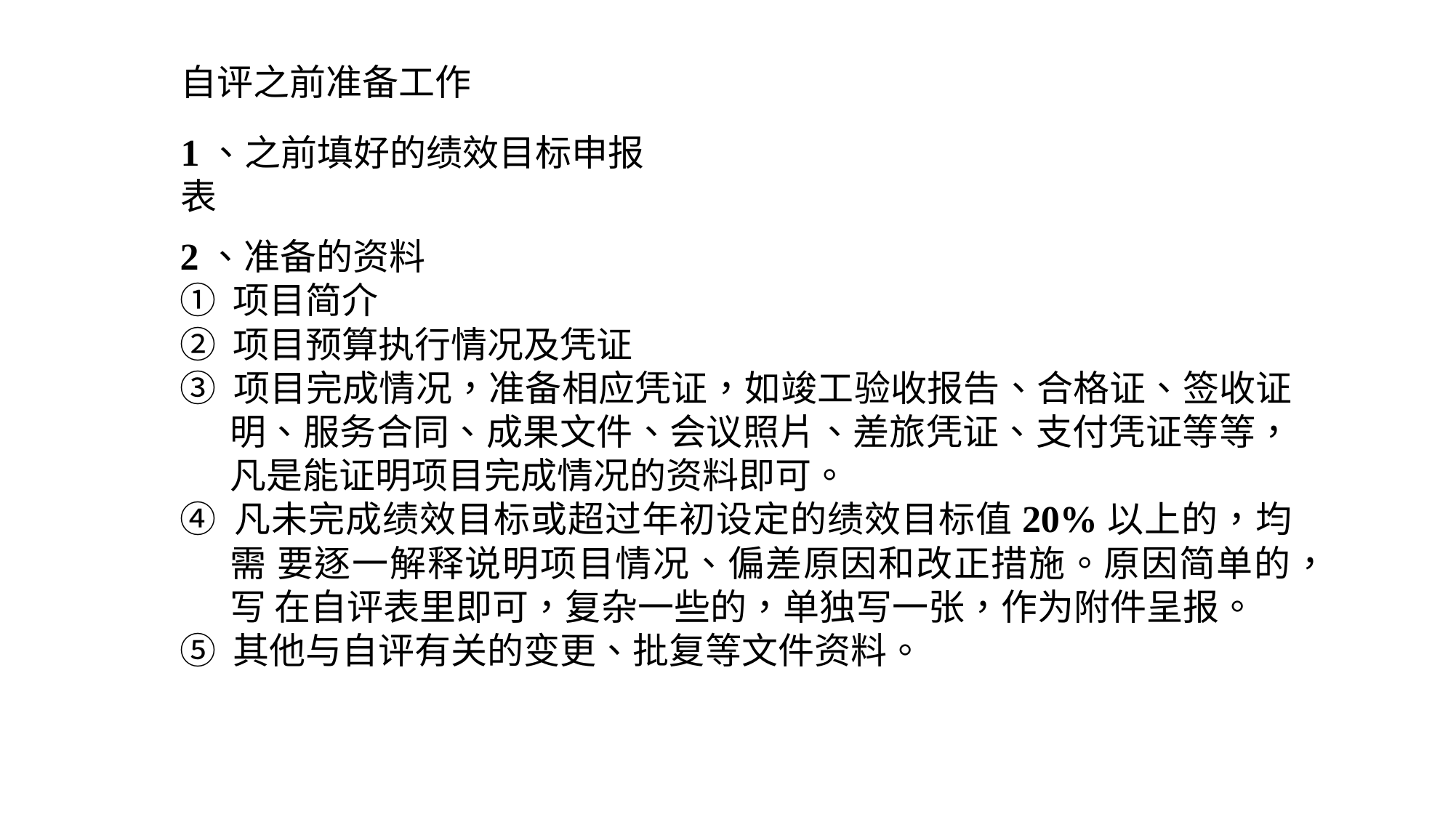

自评之前准备工作
1、之前填好的绩效目标申报表
2、准备的资料
① 项目简介
② 项目预算执行情况及凭证
③ 项目完成情况，准备相应凭证，如竣工验收报告、合格证、签收证 明、服务合同、成果文件、会议照片、差旅凭证、支付凭证等等， 凡是能证明项目完成情况的资料即可。
④ 凡未完成绩效目标或超过年初设定的绩效目标值20%以上的，均需 要逐一解释说明项目情况、偏差原因和改正措施。原因简单的，写 在自评表里即可，复杂一些的，单独写一张，作为附件呈报。
⑤ 其他与自评有关的变更、批复等文件资料。